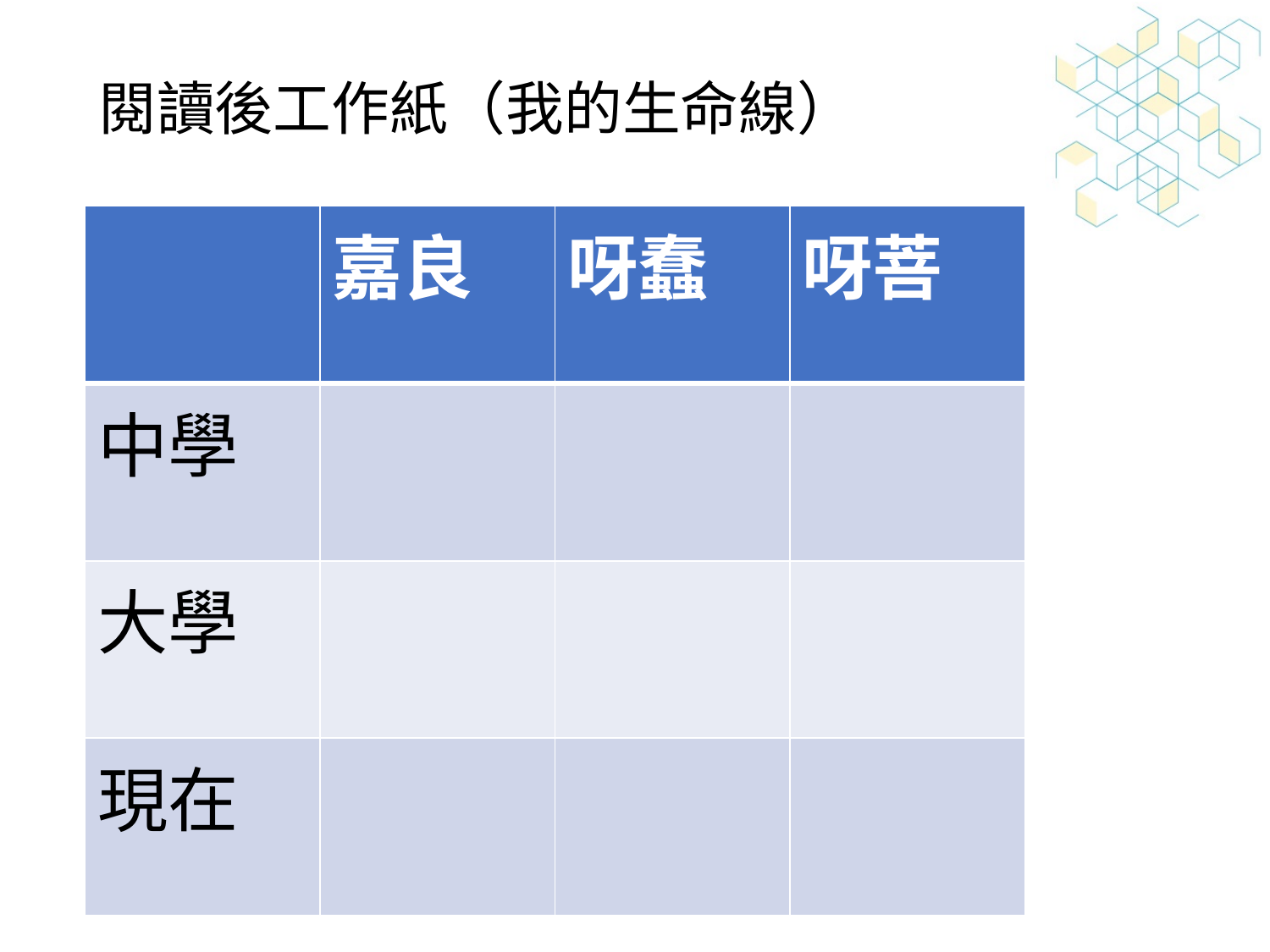

# 閱讀後工作紙（我的生命線）
|  | 嘉良 | 呀蠢 | 呀菩 |
| --- | --- | --- | --- |
| 中學 |  |  |  |
| 大學 |  |  |  |
| 現在 |  |  |  |